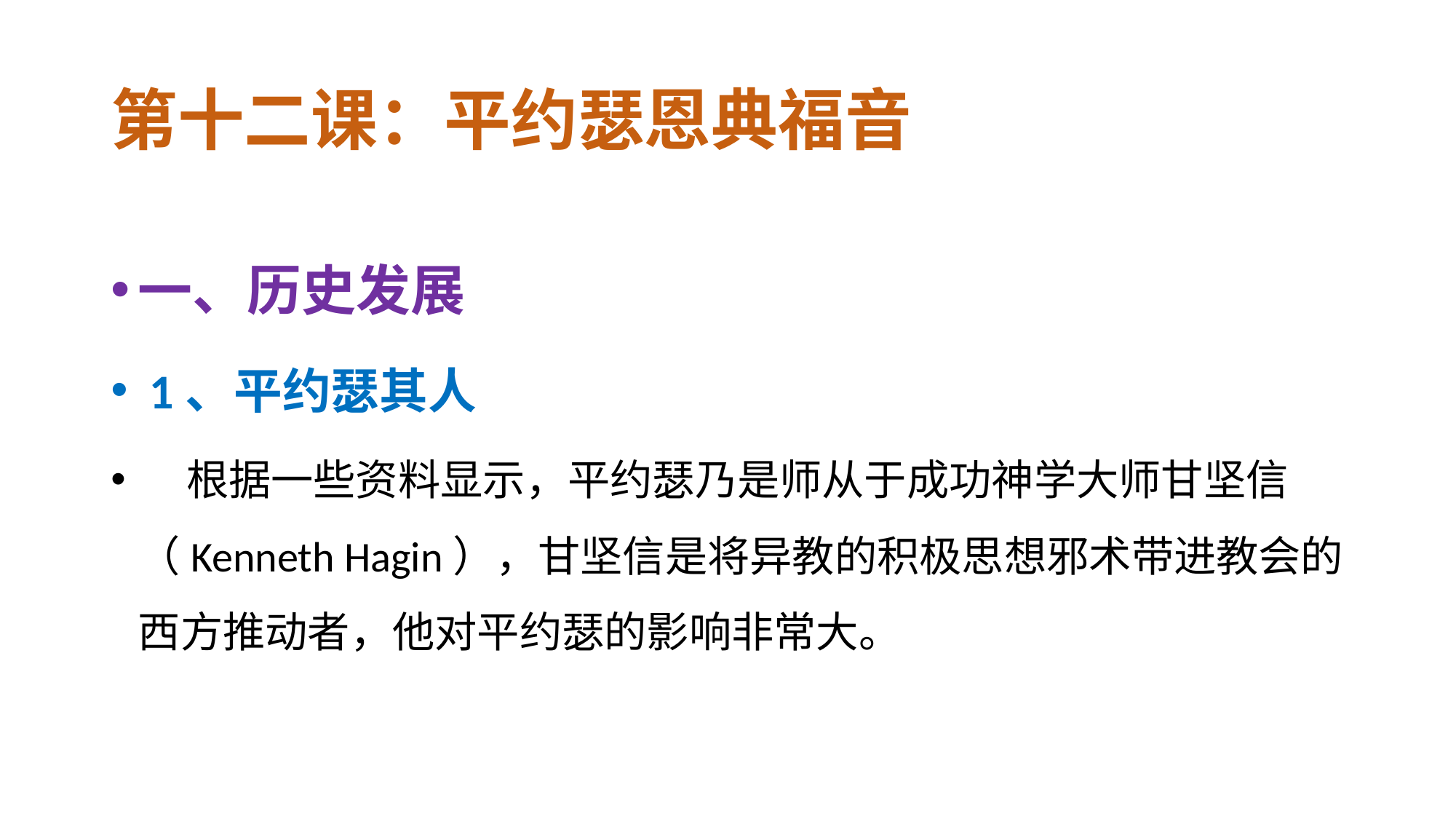

# 第十二课：平约瑟恩典福音
一、历史发展
 1、平约瑟其人
    根据一些资料显示，平约瑟乃是师从于成功神学大师甘坚信（Kenneth Hagin），甘坚信是将异教的积极思想邪术带进教会的西方推动者，他对平约瑟的影响非常大。